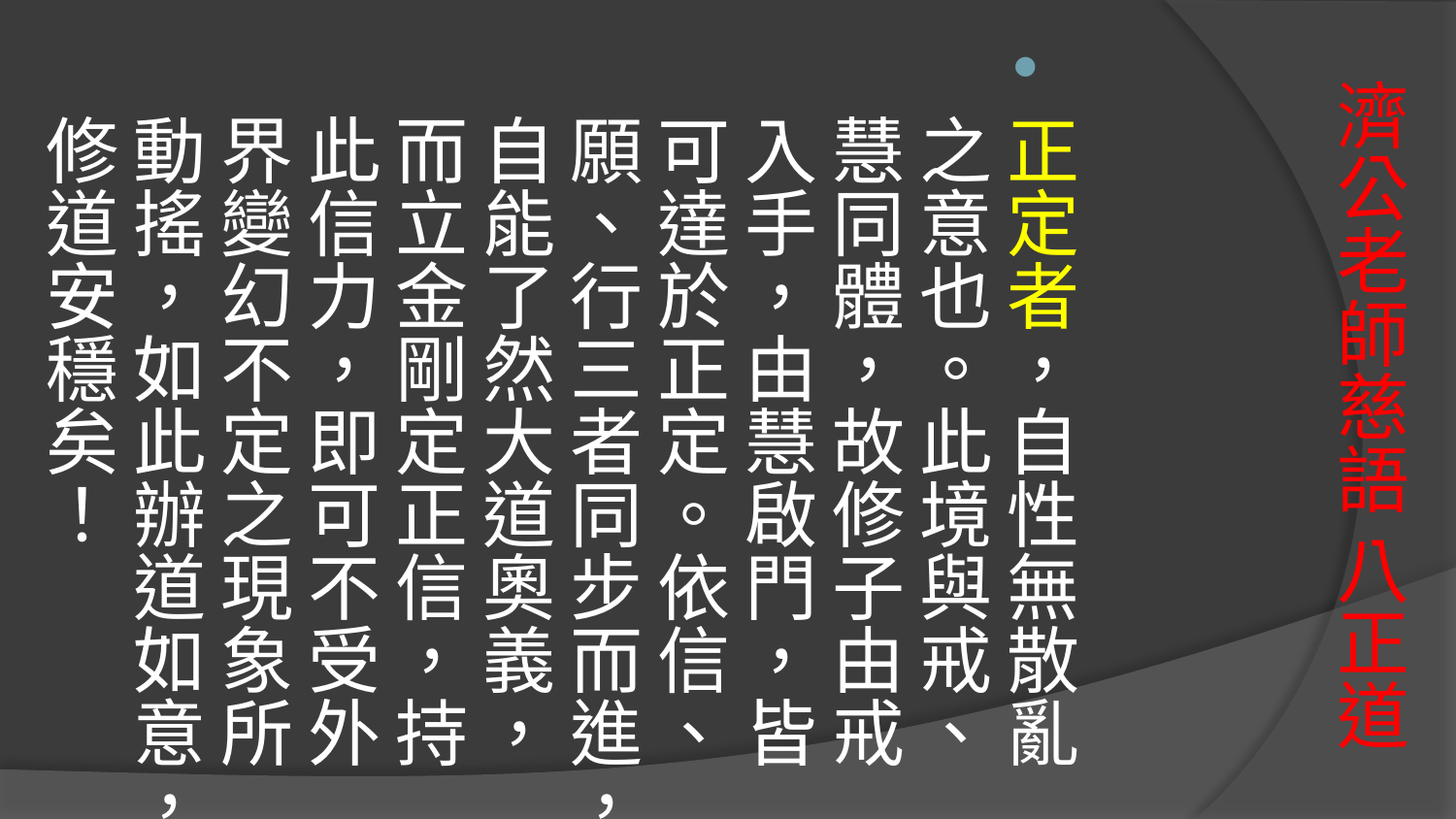

正定者，自性無散亂之意也。此境與戒、慧同體，故修子由戒入手，由慧啟門，皆可達於正定。依信、願、行三者同步而進，自能了然大道奧義，而立金剛定正信，持此信力，即可不受外界變幻不定之現象所動搖，如此辦道如意，修道安穩矣！
# 濟公老師慈語 八正道